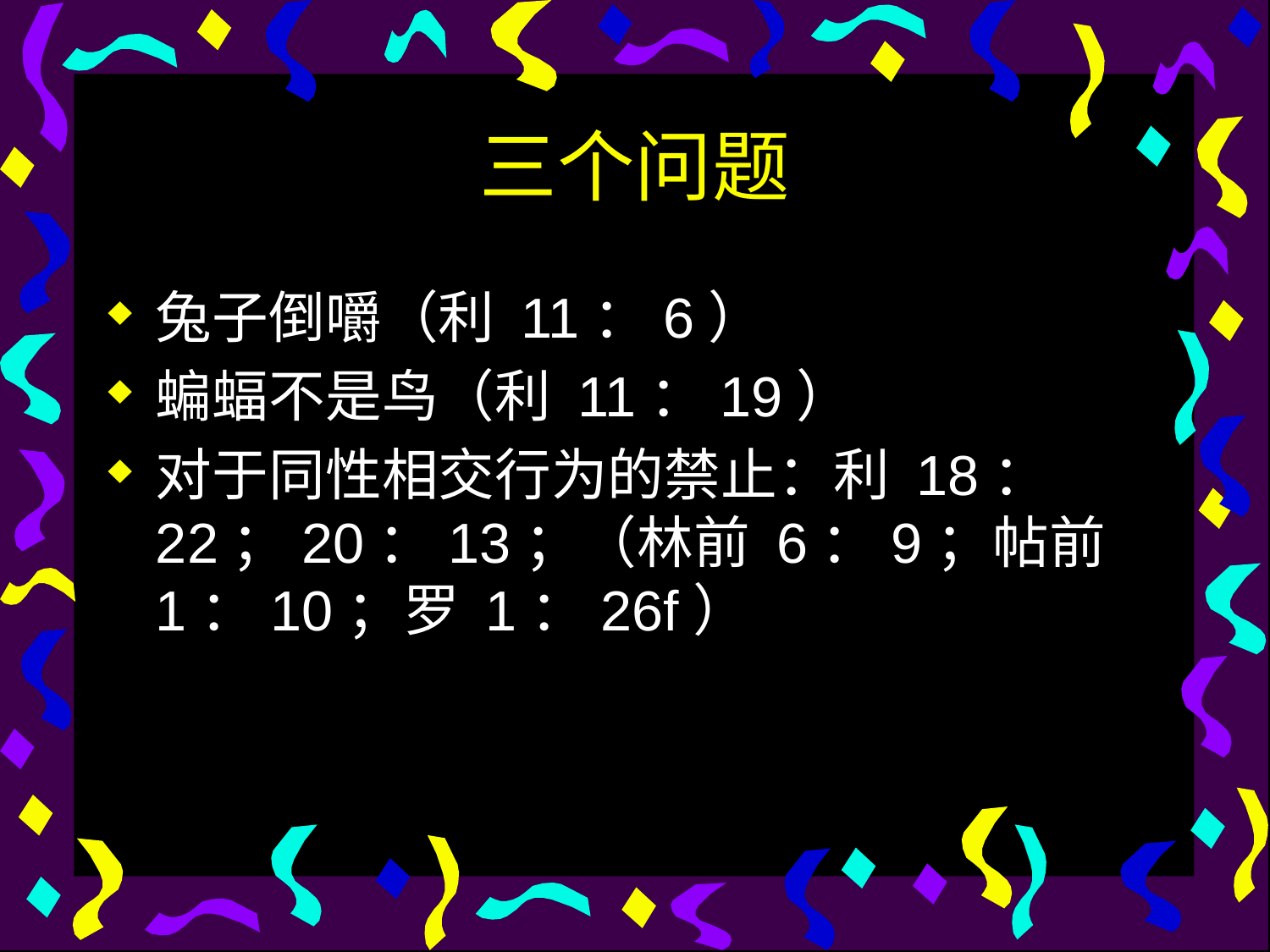

# 三个问题
兔子倒嚼（利 11：6）
蝙蝠不是鸟（利 11：19）
对于同性相交行为的禁止：利 18：22；20：13；（林前 6：9；帖前 1：10；罗 1：26f）